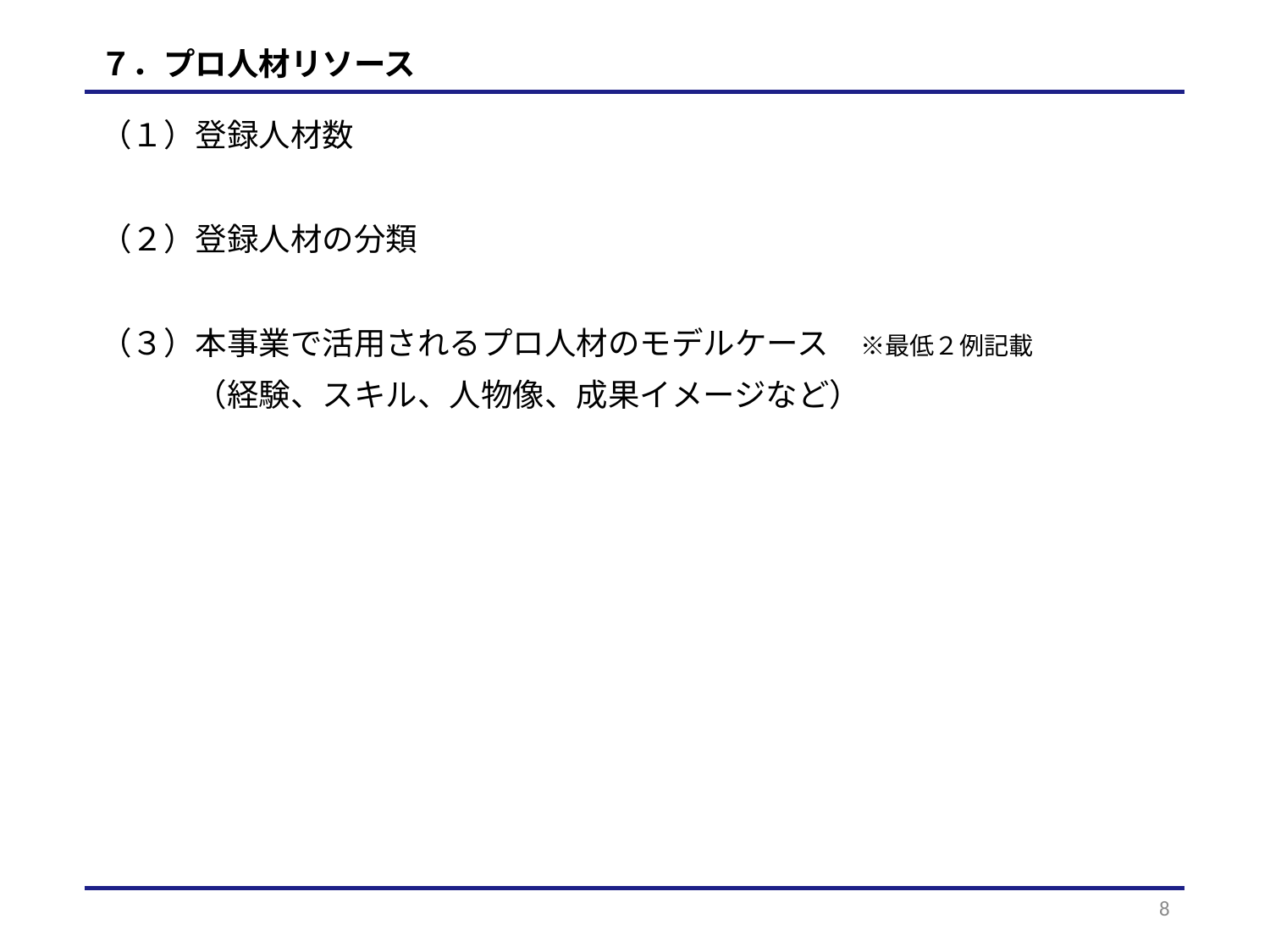

# ７．プロ人材リソース
（１）登録人材数

（２）登録人材の分類

（３）本事業で活用されるプロ人材のモデルケース　※最低２例記載
　　　（経験、スキル、人物像、成果イメージなど）
8